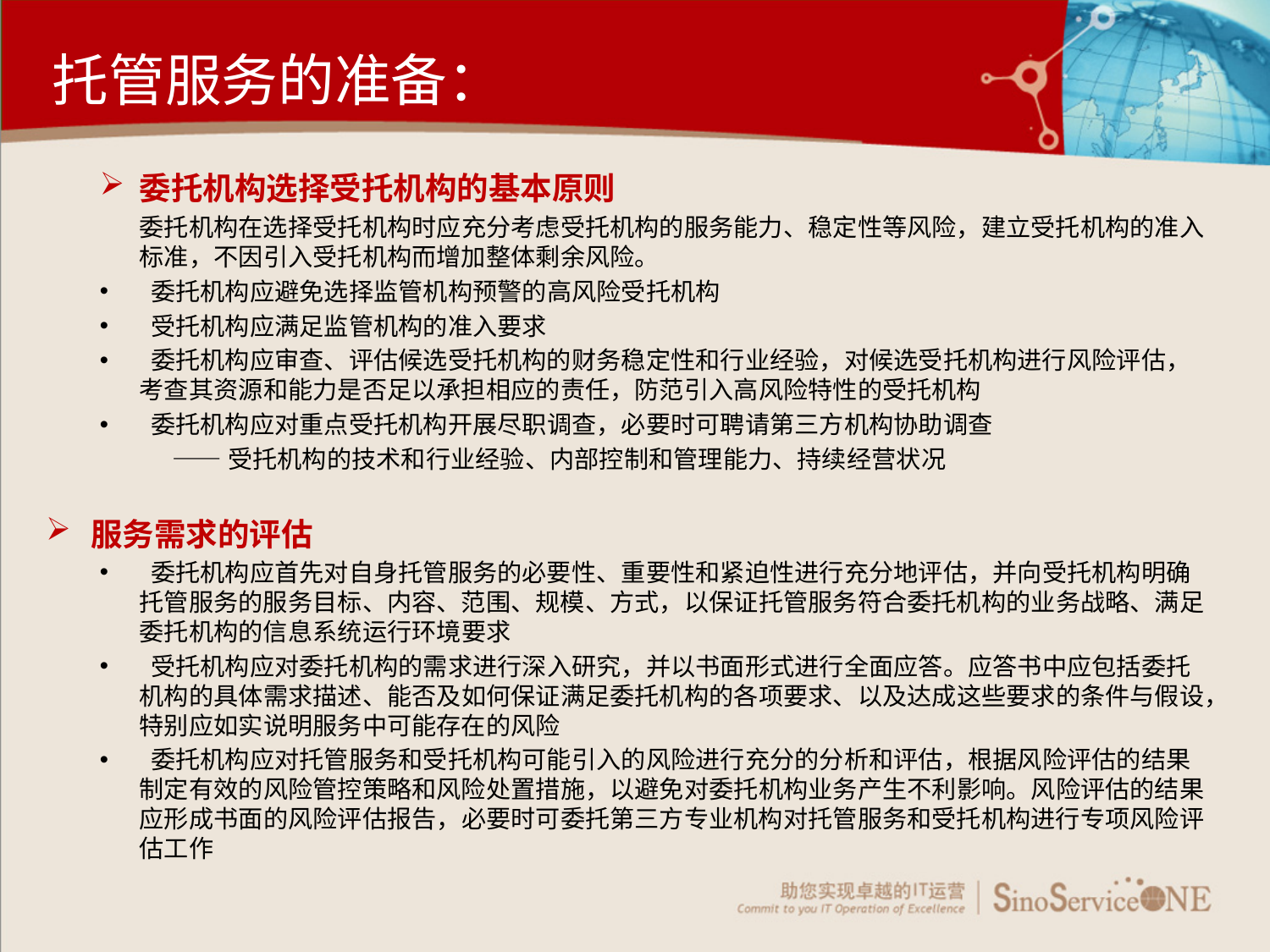

托管服务的准备：
委托机构选择受托机构的基本原则
委托机构在选择受托机构时应充分考虑受托机构的服务能力、稳定性等风险，建立受托机构的准入标准，不因引入受托机构而增加整体剩余风险。
 委托机构应避免选择监管机构预警的高风险受托机构
 受托机构应满足监管机构的准入要求
 委托机构应审查、评估候选受托机构的财务稳定性和行业经验，对候选受托机构进行风险评估，考查其资源和能力是否足以承担相应的责任，防范引入高风险特性的受托机构
 委托机构应对重点受托机构开展尽职调查，必要时可聘请第三方机构协助调查
      ——受托机构的技术和行业经验、内部控制和管理能力、持续经营状况

 服务需求的评估
 委托机构应首先对自身托管服务的必要性、重要性和紧迫性进行充分地评估，并向受托机构明确托管服务的服务目标、内容、范围、规模、方式，以保证托管服务符合委托机构的业务战略、满足委托机构的信息系统运行环境要求
 受托机构应对委托机构的需求进行深入研究，并以书面形式进行全面应答。应答书中应包括委托机构的具体需求描述、能否及如何保证满足委托机构的各项要求、以及达成这些要求的条件与假设，特别应如实说明服务中可能存在的风险
 委托机构应对托管服务和受托机构可能引入的风险进行充分的分析和评估，根据风险评估的结果制定有效的风险管控策略和风险处置措施，以避免对委托机构业务产生不利影响。风险评估的结果应形成书面的风险评估报告，必要时可委托第三方专业机构对托管服务和受托机构进行专项风险评估工作